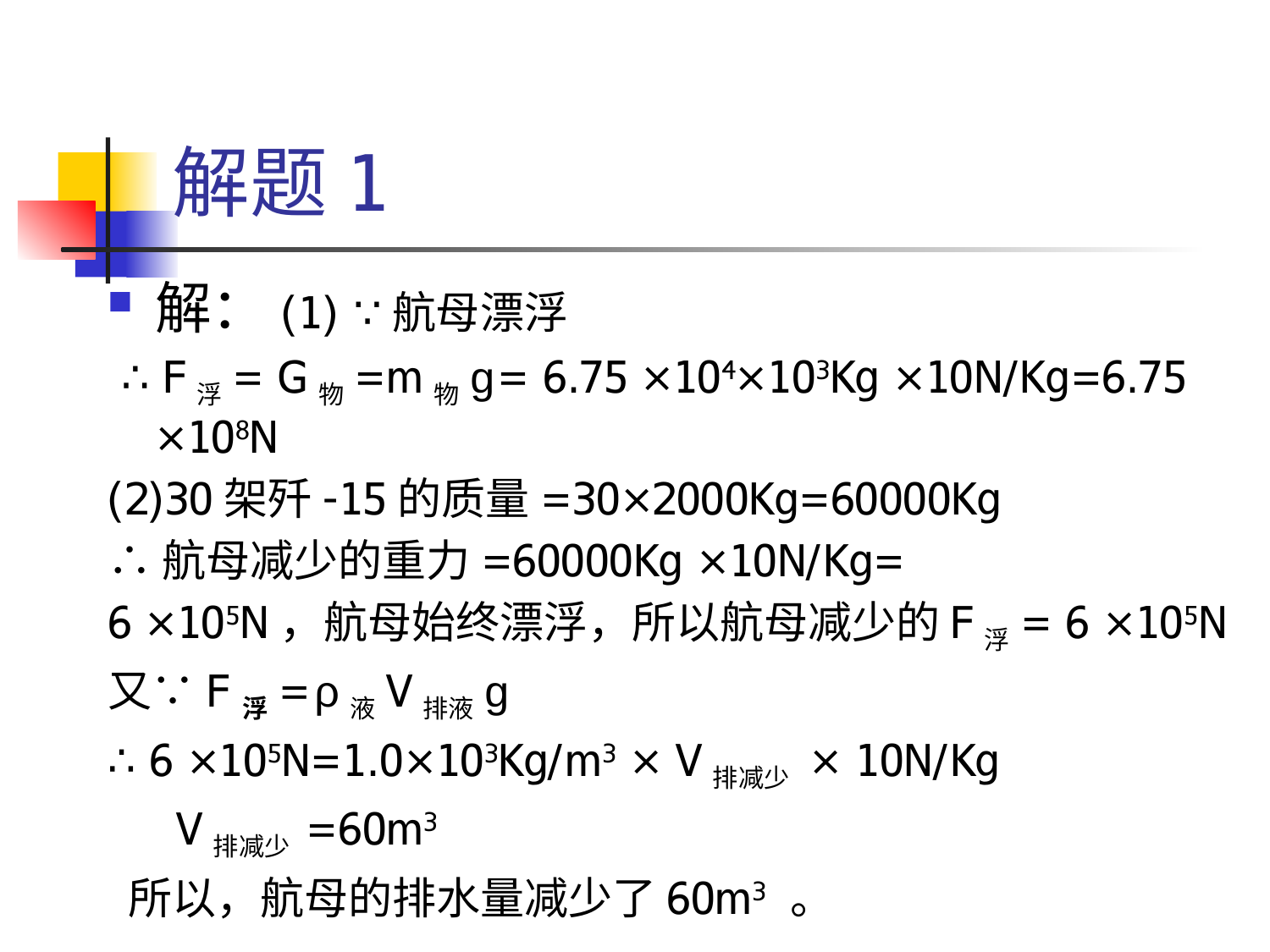

# 解题1
解：(1) ∵航母漂浮
 ∴ F浮= G物=m物ɡ= 6.75 ×104×103Kg ×10N/Kg=6.75 ×108N
(2)30架歼-15的质量=30×2000Kg=60000Kg
∴航母减少的重力=60000Kg ×10N/Kg=
6 ×105N，航母始终漂浮，所以航母减少的F浮= 6 ×105N
又∵F浮=ρ液V排液ɡ
∴ 6 ×105N=1.0×103Kg/m3 × V排减少 × 10N/Kg
     V排减少 =60m3
 所以，航母的排水量减少了60m3 。